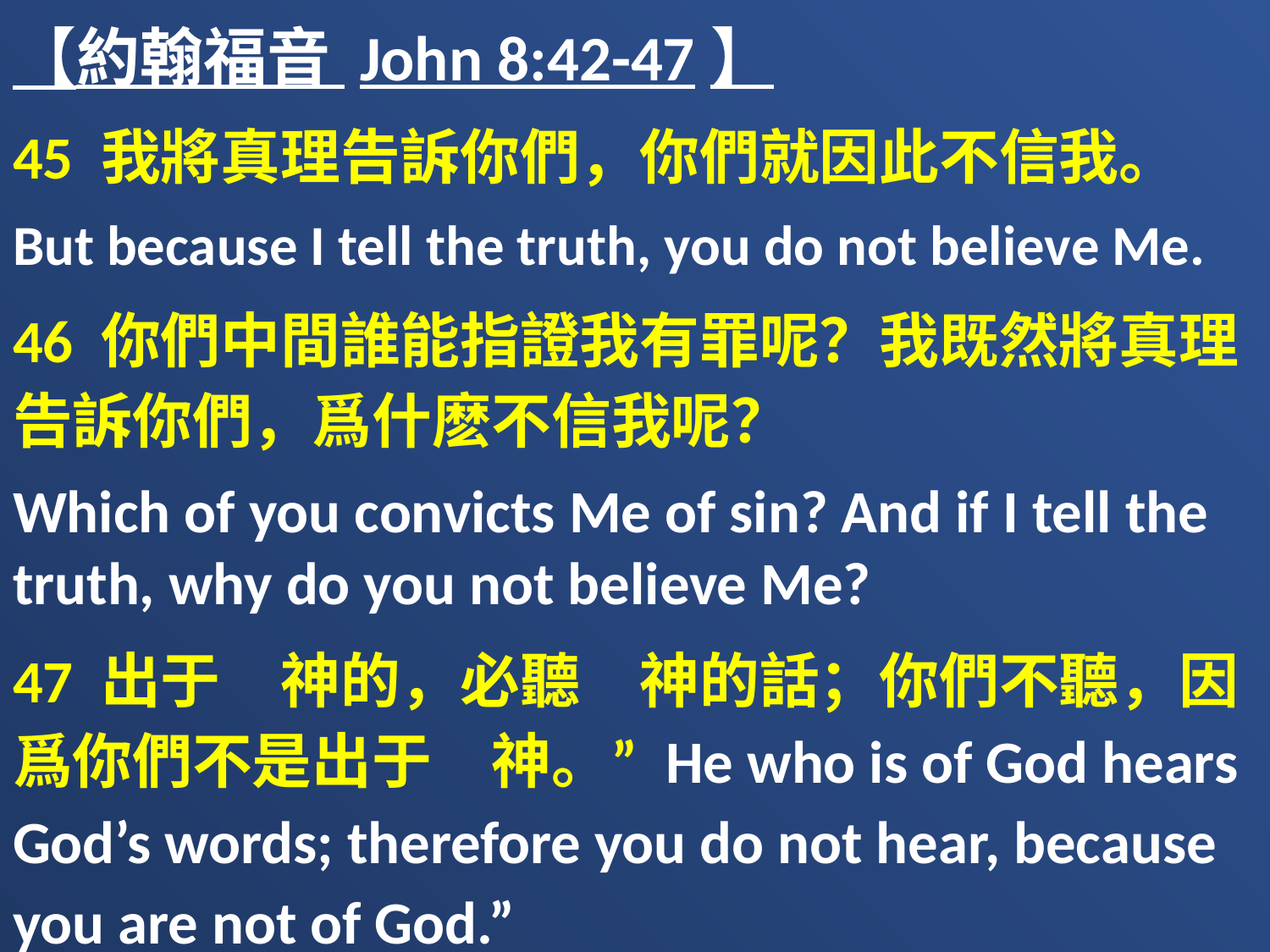

【約翰福音 John 8:42-47】
45 我將真理告訴你們，你們就因此不信我。
But because I tell the truth, you do not believe Me.
46 你們中間誰能指證我有罪呢？我既然將真理告訴你們，爲什麽不信我呢？
Which of you convicts Me of sin? And if I tell the truth, why do you not believe Me?
47 出于　神的，必聽　神的話；你們不聽，因爲你們不是出于　神。” He who is of God hears God’s words; therefore you do not hear, because you are not of God.”